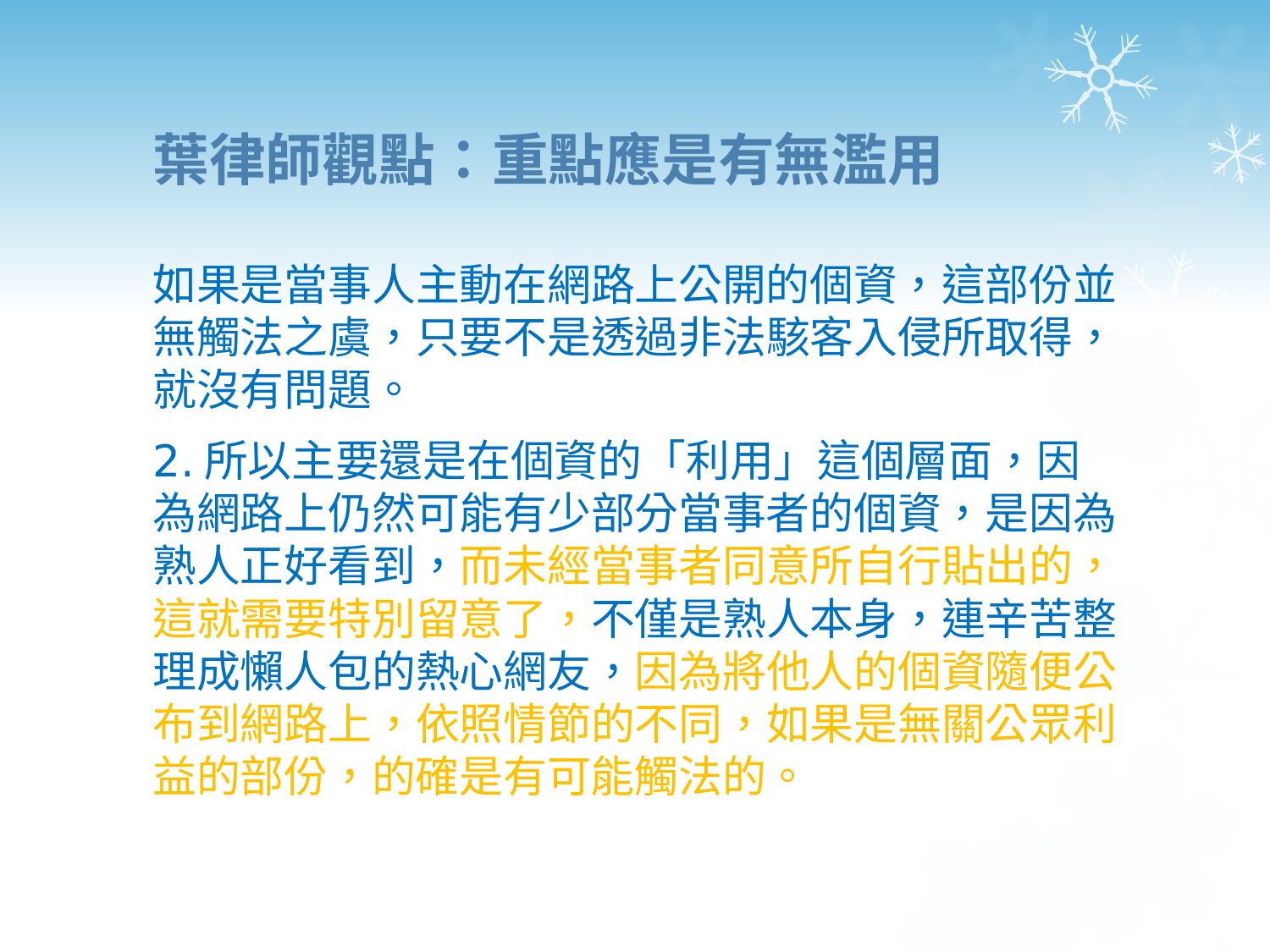

# 葉律師觀點：重點應是有無濫用
如果是當事人主動在網路上公開的個資，這部份並無觸法之虞，只要不是透過非法駭客入侵所取得，就沒有問題。
2.所以主要還是在個資的「利用」這個層面，因為網路上仍然可能有少部分當事者的個資，是因為熟人正好看到，而未經當事者同意所自行貼出的，這就需要特別留意了，不僅是熟人本身，連辛苦整理成懶人包的熱心網友，因為將他人的個資隨便公布到網路上，依照情節的不同，如果是無關公眾利益的部份，的確是有可能觸法的。